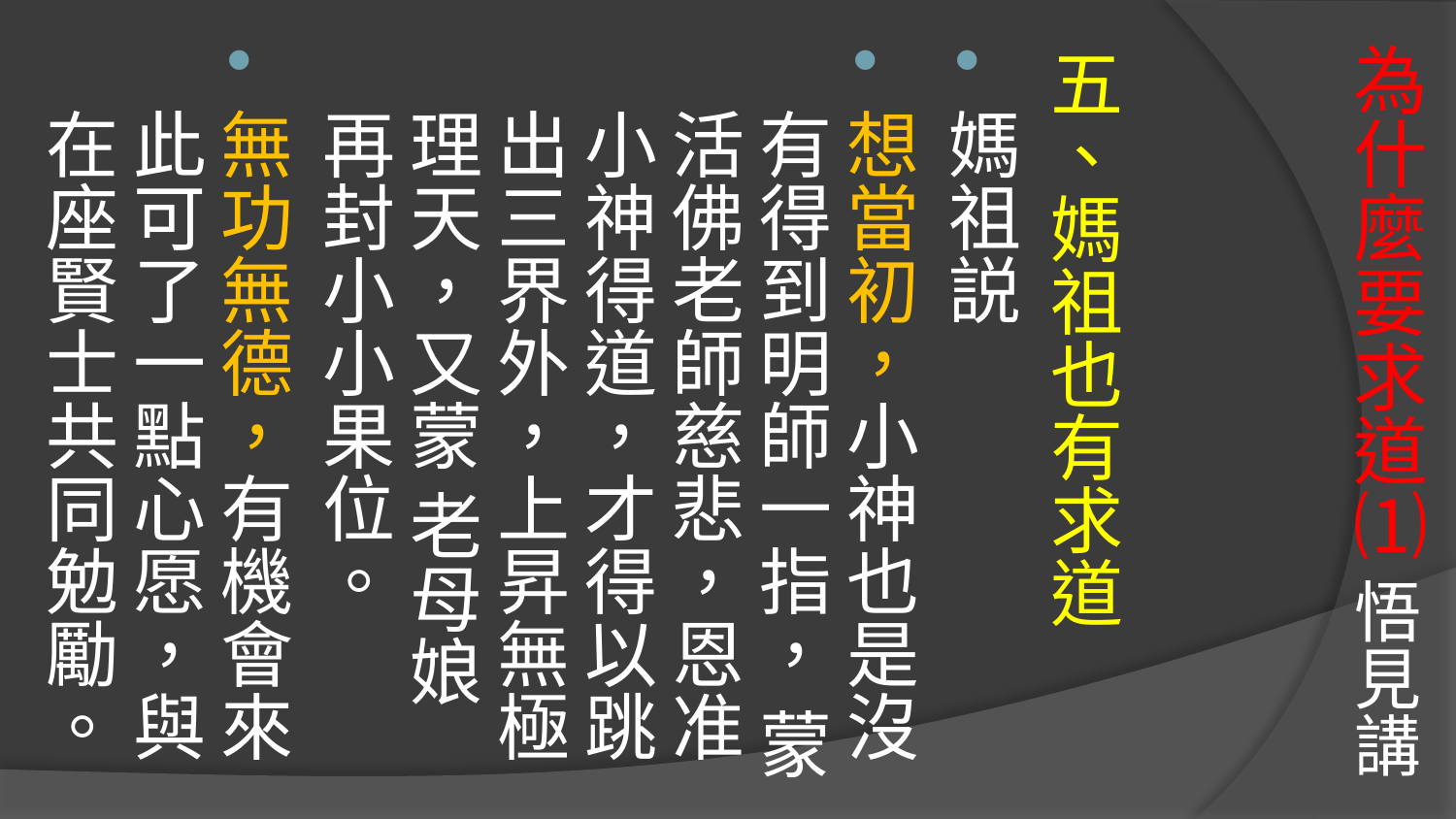

五、媽祖也有求道
媽祖説
想當初，小神也是沒有得到明師一指， 蒙活佛老師慈悲，恩准小神得道，才得以跳出三界外，上昇無極理天，又蒙 老母娘 再封小小果位。
無功無德，有機會來此可了一點心愿，與在座賢士共同勉勵。
# 為什麼要求道⑴ 悟見講